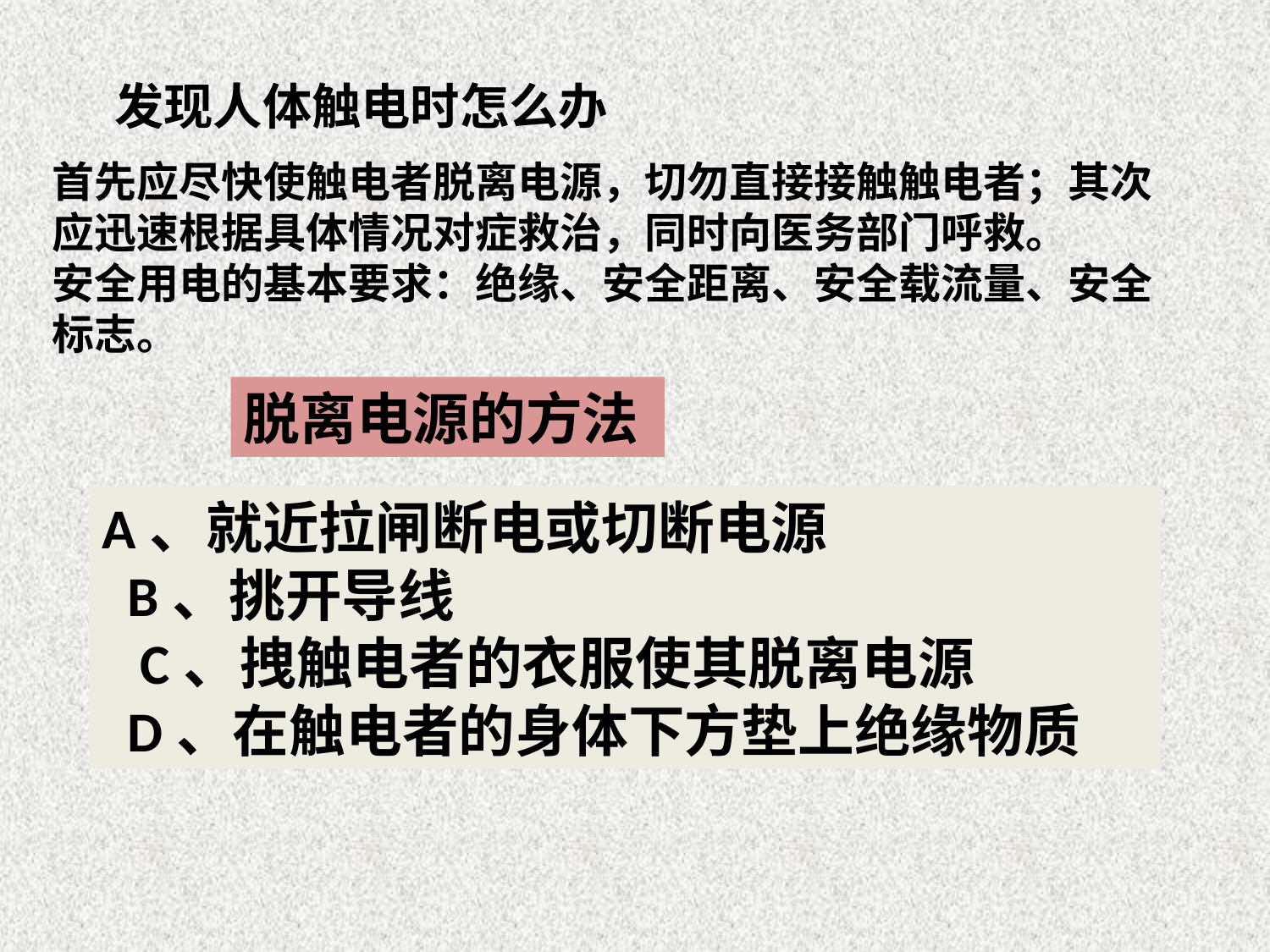

发现人体触电时怎么办
首先应尽快使触电者脱离电源，切勿直接接触触电者；其次应迅速根据具体情况对症救治，同时向医务部门呼救。
安全用电的基本要求：绝缘、安全距离、安全载流量、安全标志。
脱离电源的方法
A、就近拉闸断电或切断电源
  B、挑开导线
   C、拽触电者的衣服使其脱离电源
  D、在触电者的身体下方垫上绝缘物质